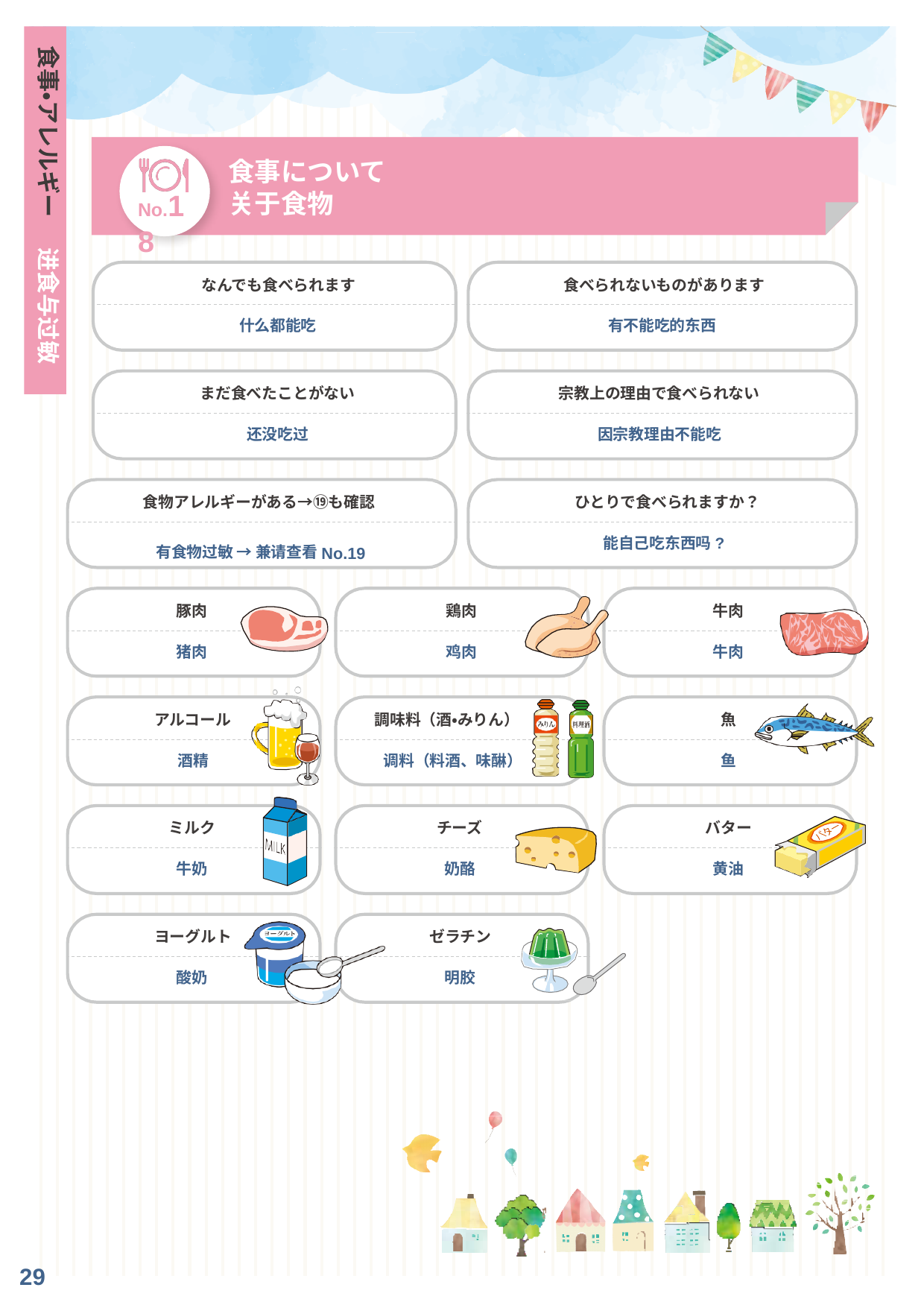

食事・アレルギー

食事について

No.18
关于食物
进食与过敏

なんでも食べられます
食べられないものがあります
什么都能吃
有不能吃的东西

まだ食べたことがない
宗教上の理由で食べられない
还没吃过
因宗教理由不能吃

食物アレルギーがある→⑲も確認
ひとりで食べられますか？
有食物过敏 → 兼请查看No.19
能自己吃东西吗?

豚肉
鶏肉
牛肉

猪肉
鸡肉
牛肉

アルコール
調味料（酒・みりん）
魚
酒精
调料（料酒、味醂）
鱼

ミルク
チーズ
バター

牛奶
奶酪
黄油

ヨーグルト
ゼラチン
酸奶
明胶

29